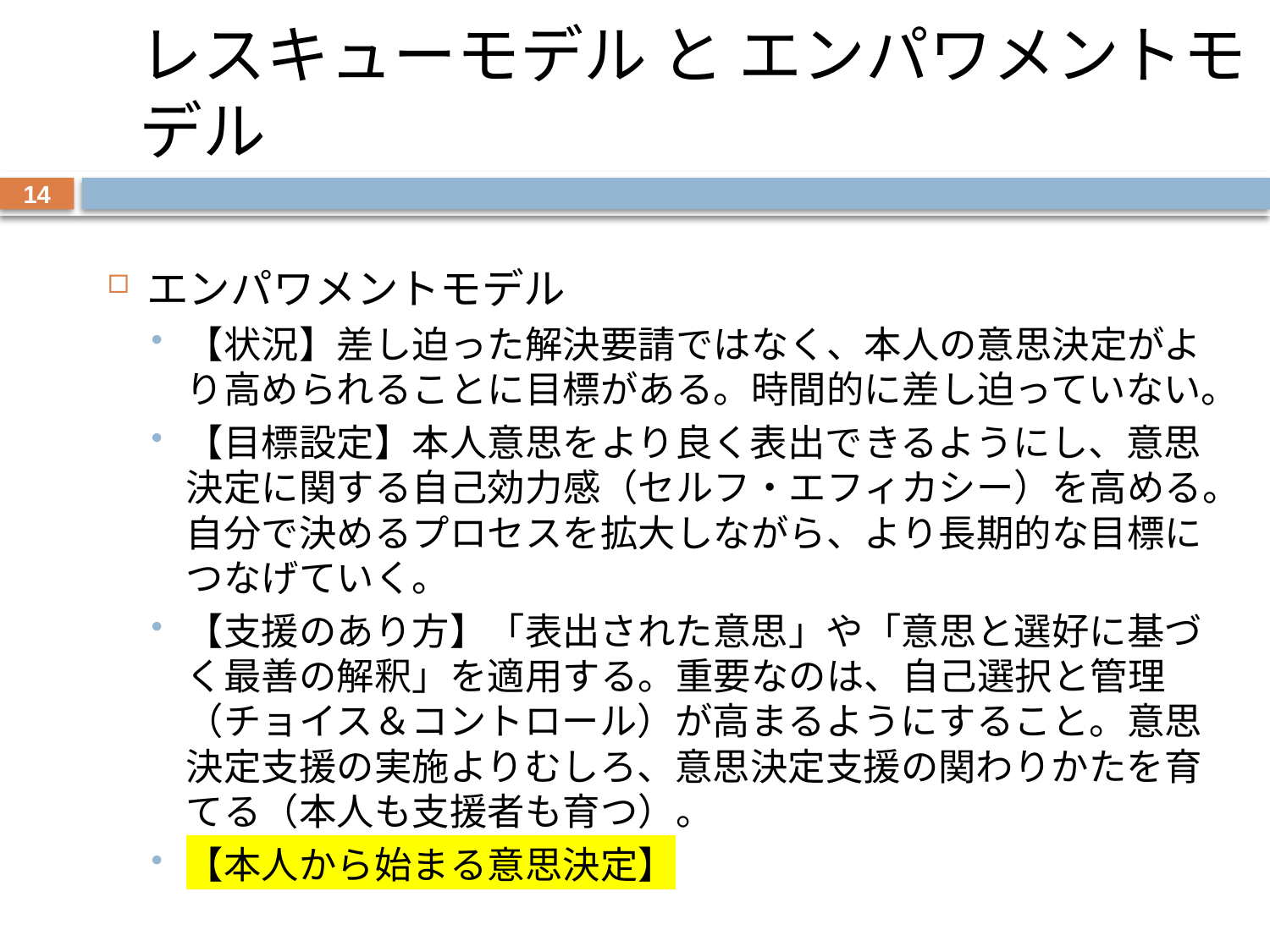

レスキューモデル と エンパワメントモデル
14
エンパワメントモデル
【状況】差し迫った解決要請ではなく、本人の意思決定がより高められることに目標がある。時間的に差し迫っていない。
【目標設定】本人意思をより良く表出できるようにし、意思決定に関する自己効力感（セルフ・エフィカシー）を高める。自分で決めるプロセスを拡大しながら、より長期的な目標につなげていく。
【支援のあり方】「表出された意思」や「意思と選好に基づく最善の解釈」を適用する。重要なのは、自己選択と管理（チョイス＆コントロール）が高まるようにすること。意思決定支援の実施よりむしろ、意思決定支援の関わりかたを育てる（本人も支援者も育つ）。
【本人から始まる意思決定】